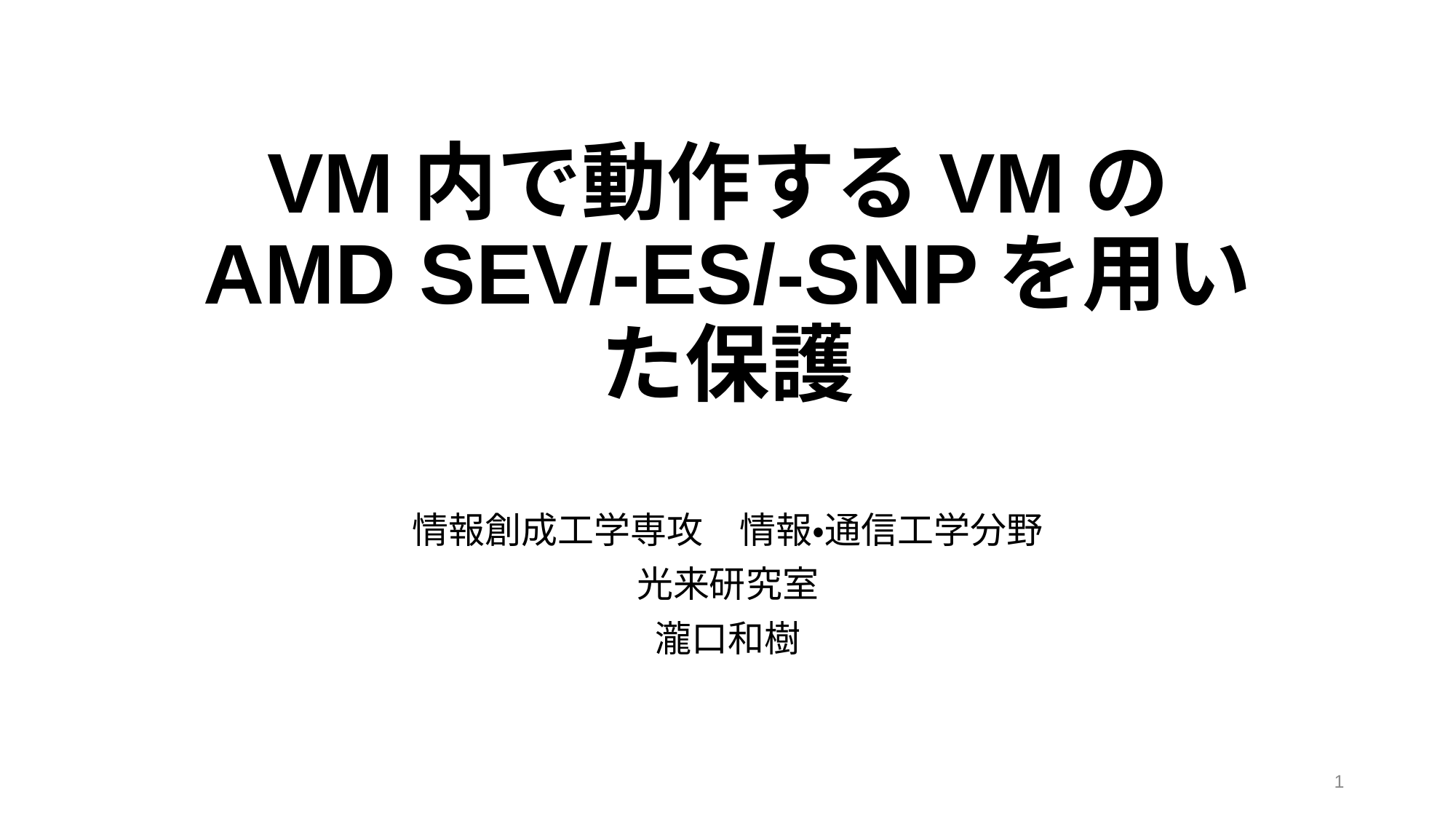

# VM内で動作するVMのAMD SEV/-ES/-SNPを用いた保護
情報創成工学専攻　情報・通信工学分野
光来研究室
瀧口和樹
1